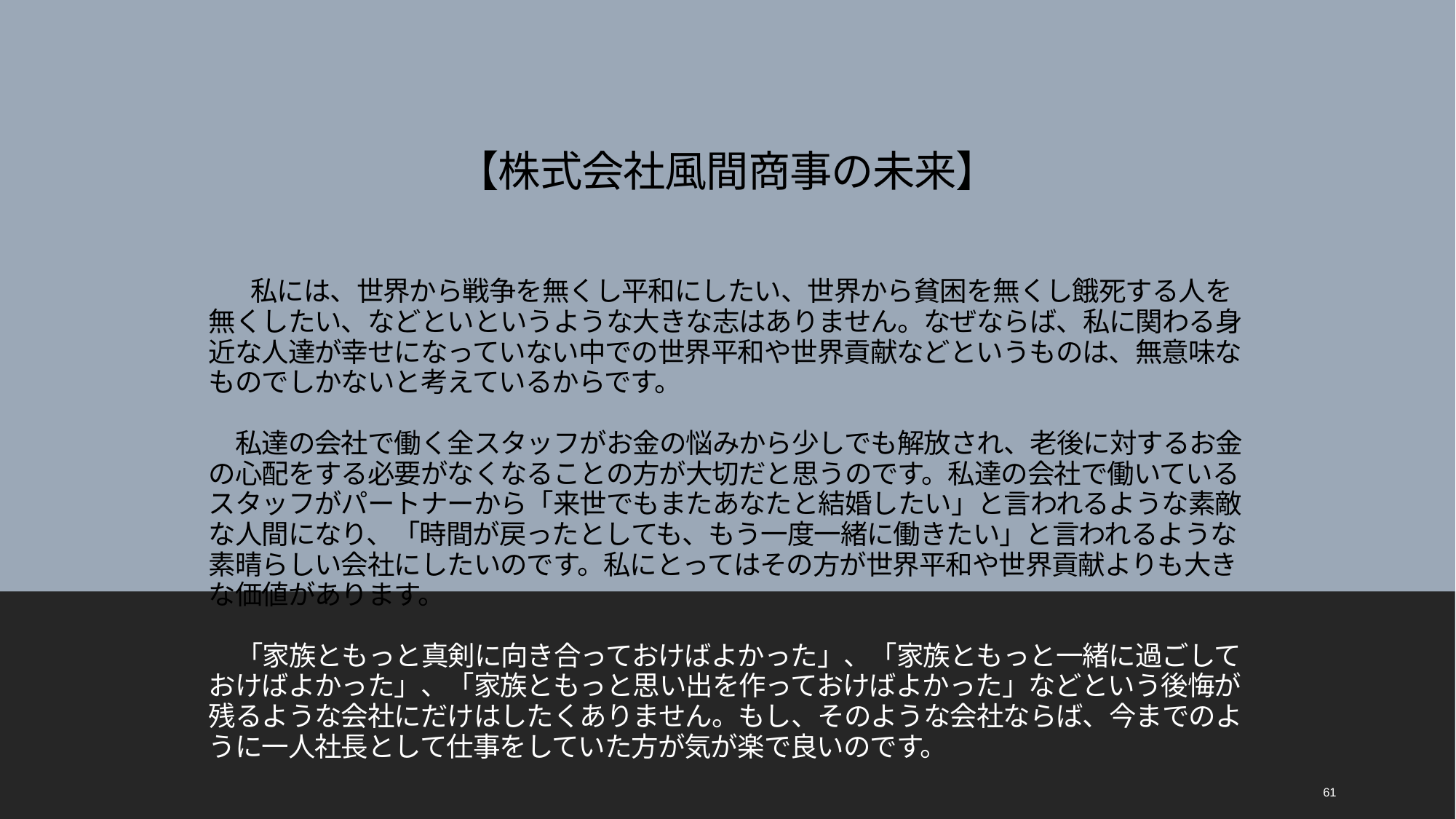

# 【株式会社風間商事の未来】
　　私には、世界から戦争を無くし平和にしたい、世界から貧困を無くし餓死する人を無くしたい、などといというような大きな志はありません。なぜならば、私に関わる身近な人達が幸せになっていない中での世界平和や世界貢献などというものは、無意味なものでしかないと考えているからです。

　私達の会社で働く全スタッフがお金の悩みから少しでも解放され、老後に対するお金の心配をする必要がなくなることの方が大切だと思うのです。私達の会社で働いているスタッフがパートナーから「来世でもまたあなたと結婚したい」と言われるような素敵な人間になり、「時間が戻ったとしても、もう一度一緒に働きたい」と言われるような素晴らしい会社にしたいのです。私にとってはその方が世界平和や世界貢献よりも大きな価値があります。

　「家族ともっと真剣に向き合っておけばよかった」、「家族ともっと一緒に過ごしておけばよかった」、「家族ともっと思い出を作っておけばよかった」などという後悔が残るような会社にだけはしたくありません。もし、そのような会社ならば、今までのように一人社長として仕事をしていた方が気が楽で良いのです。

61